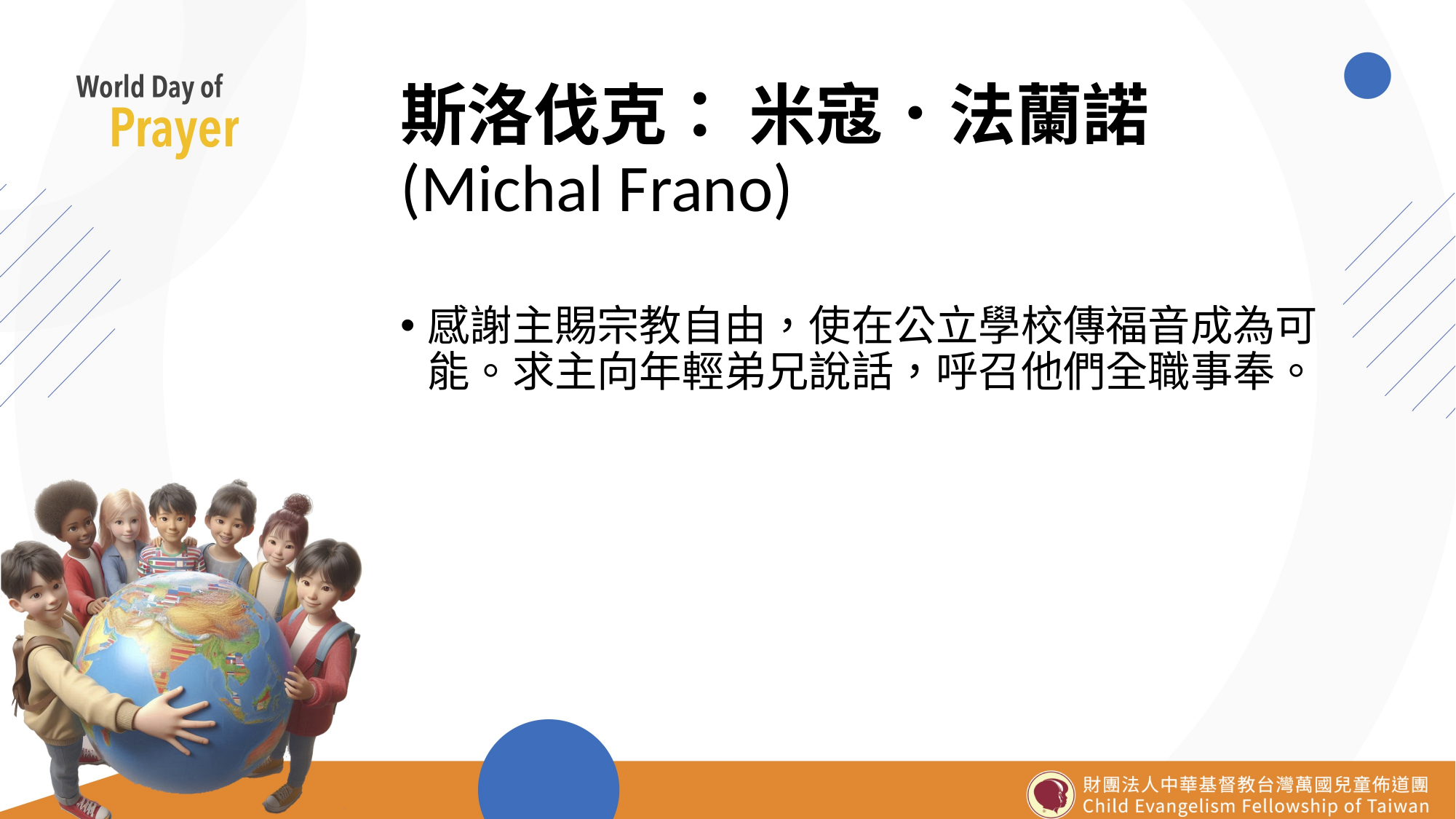

# 斯洛伐克： 米寇．法蘭諾(Michal Frano)
感謝主賜宗教自由，使在公立學校傳福音成為可能。求主向年輕弟兄說話，呼召他們全職事奉。